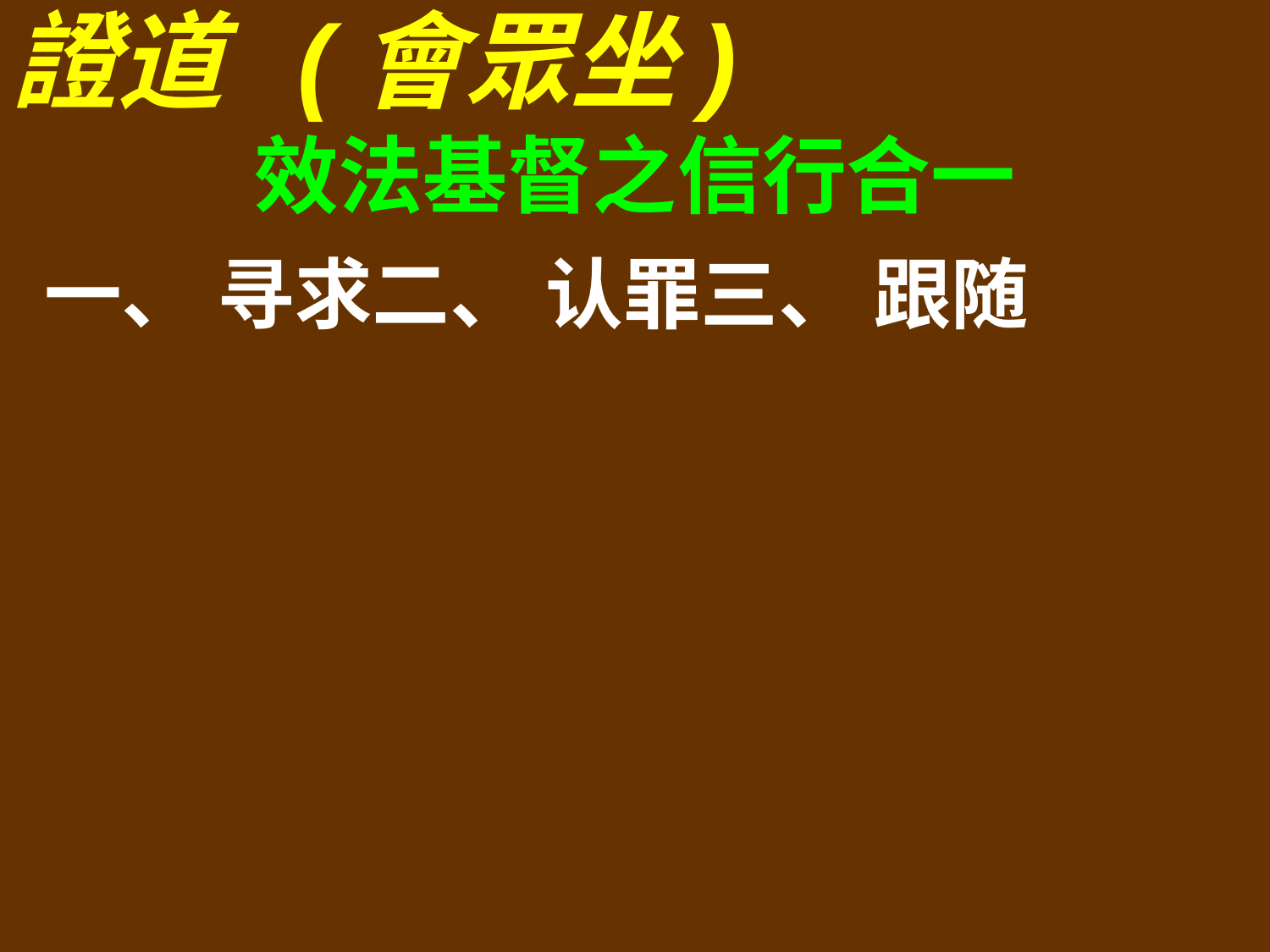

證道  (會眾坐)
效法基督之信行合一
一、 寻求二、 认罪三、 跟随